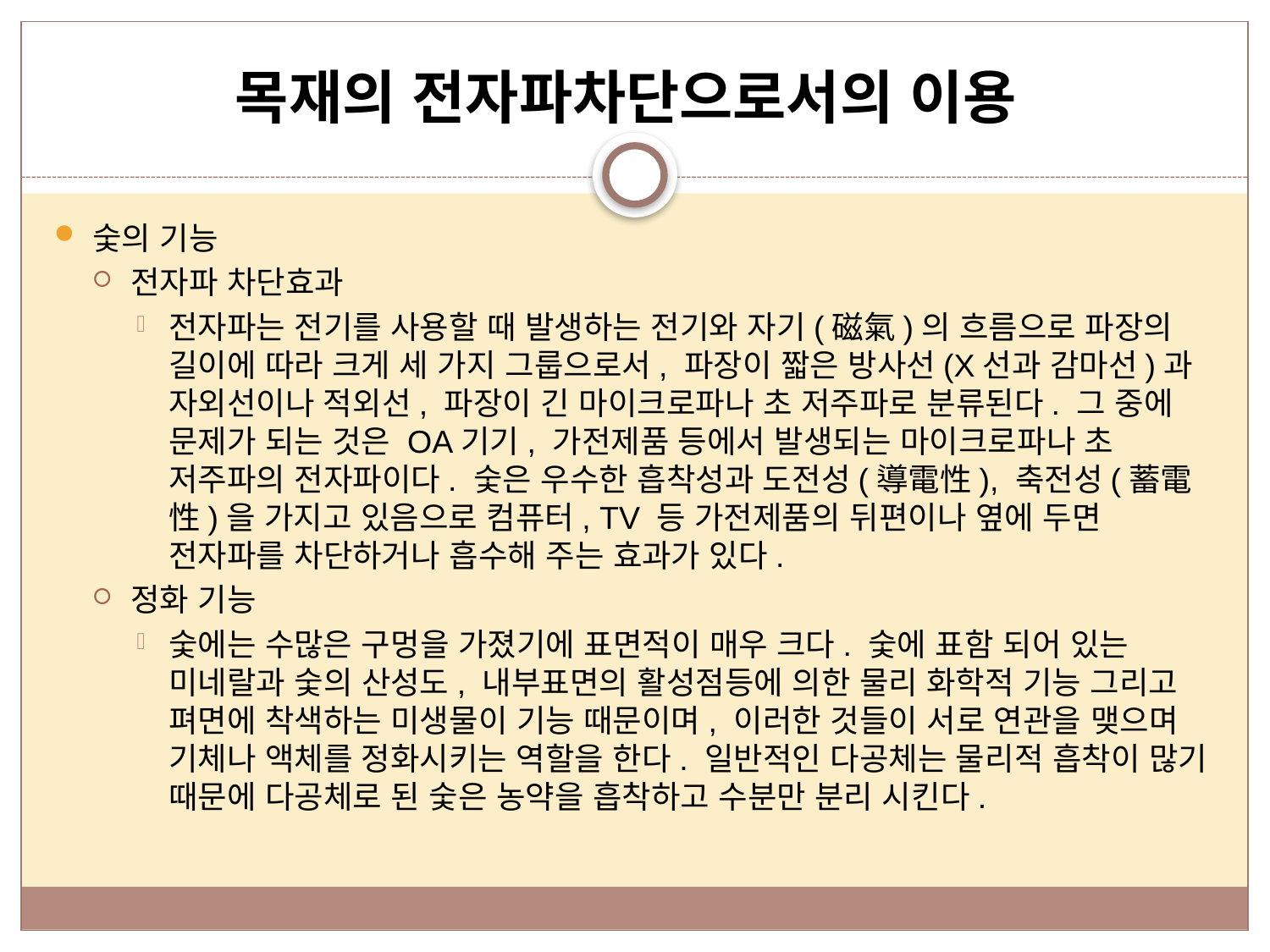

# 목재의 전자파차단으로서의 이용
숯의 기능
전자파 차단효과
전자파는 전기를 사용할 때 발생하는 전기와 자기(磁氣)의 흐름으로 파장의 길이에 따라 크게 세 가지 그룹으로서, 파장이 짧은 방사선(X선과 감마선)과 자외선이나 적외선, 파장이 긴 마이크로파나 초 저주파로 분류된다. 그 중에 문제가 되는 것은 OA기기, 가전제품 등에서 발생되는 마이크로파나 초 저주파의 전자파이다. 숯은 우수한 흡착성과 도전성(導電性), 축전성(蓄電性)을 가지고 있음으로 컴퓨터, TV 등 가전제품의 뒤편이나 옆에 두면 전자파를 차단하거나 흡수해 주는 효과가 있다.
정화 기능
숯에는 수많은 구멍을 가졌기에 표면적이 매우 크다. 숯에 표함 되어 있는 미네랄과 숯의 산성도, 내부표면의 활성점등에 의한 물리 화학적 기능 그리고 펴면에 착색하는 미생물이 기능 때문이며, 이러한 것들이 서로 연관을 맺으며 기체나 액체를 정화시키는 역할을 한다. 일반적인 다공체는 물리적 흡착이 많기 때문에 다공체로 된 숯은 농약을 흡착하고 수분만 분리 시킨다.